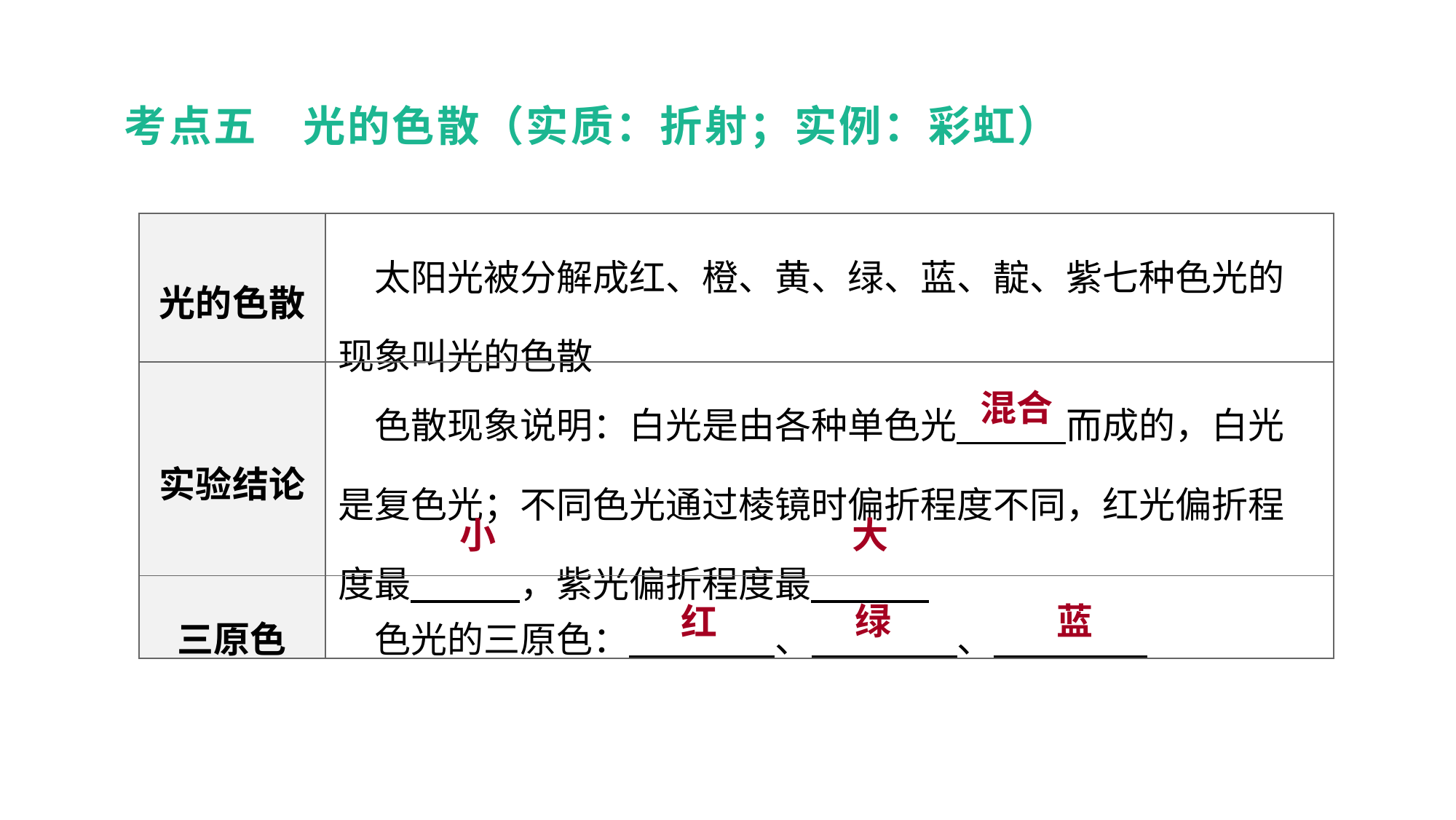

考点五　光的色散（实质：折射；实例：彩虹）
| 光的色散 | 太阳光被分解成红、橙、黄、绿、蓝、靛、紫七种色光的现象叫光的色散 |
| --- | --- |
| 实验结论 | 色散现象说明：白光是由各种单色光　　　而成的，白光是复色光；不同色光通过棱镜时偏折程度不同，红光偏折程度最　　　，紫光偏折程度最 |
| 三原色 | 色光的三原色：　　　　、　　　　、 |
教材梳理 夯实基础
混合
小
大
绿
蓝
红